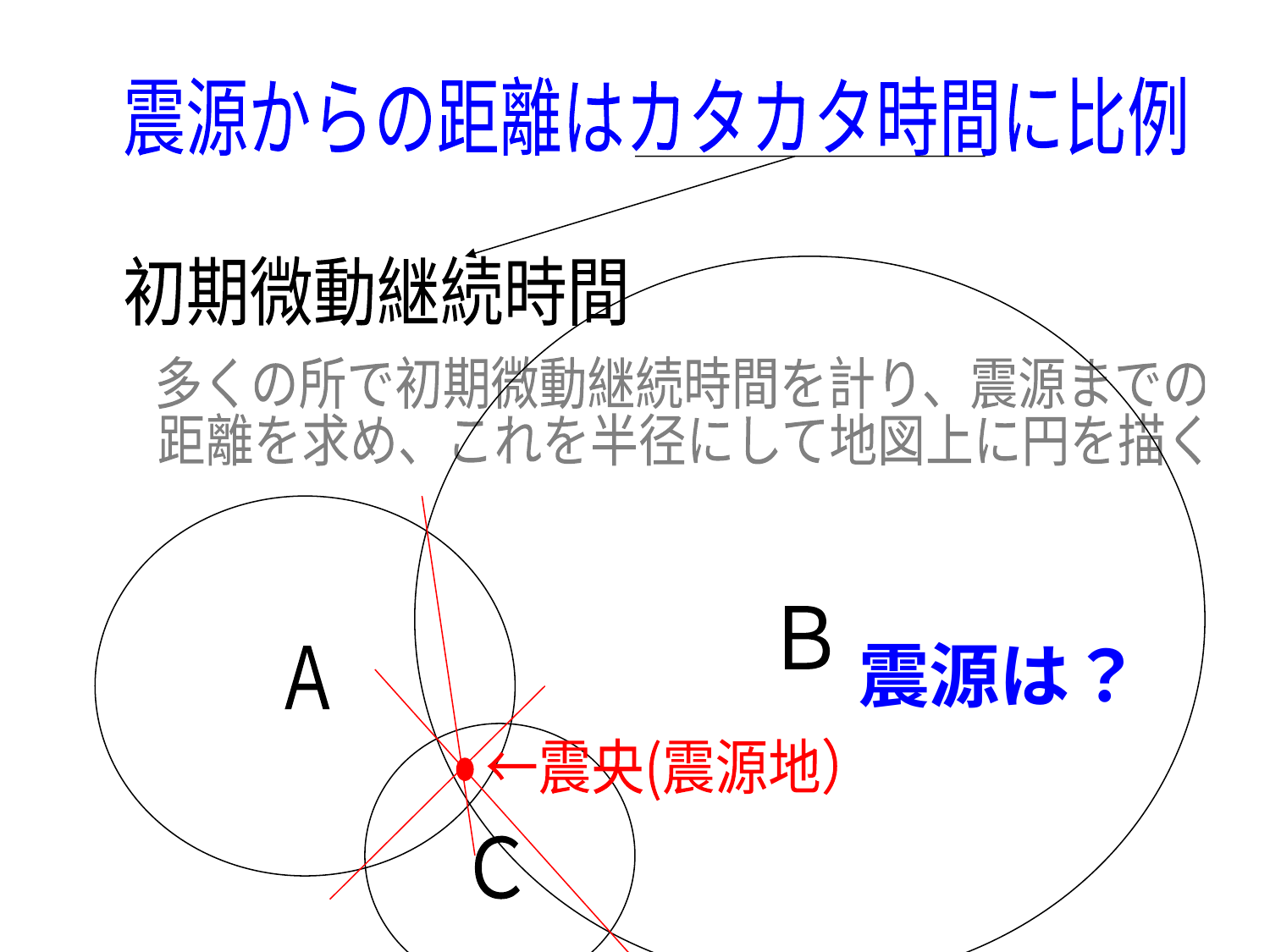

震源からの距離はカタカタ時間に比例

初期微動継続時間

多くの所で初期微動継続時間を計り、震源までの
距離を求め、これを半径にして地図上に円を描く

Ｂ
震源は？
Ａ

←震央(震源地）

Ｃ